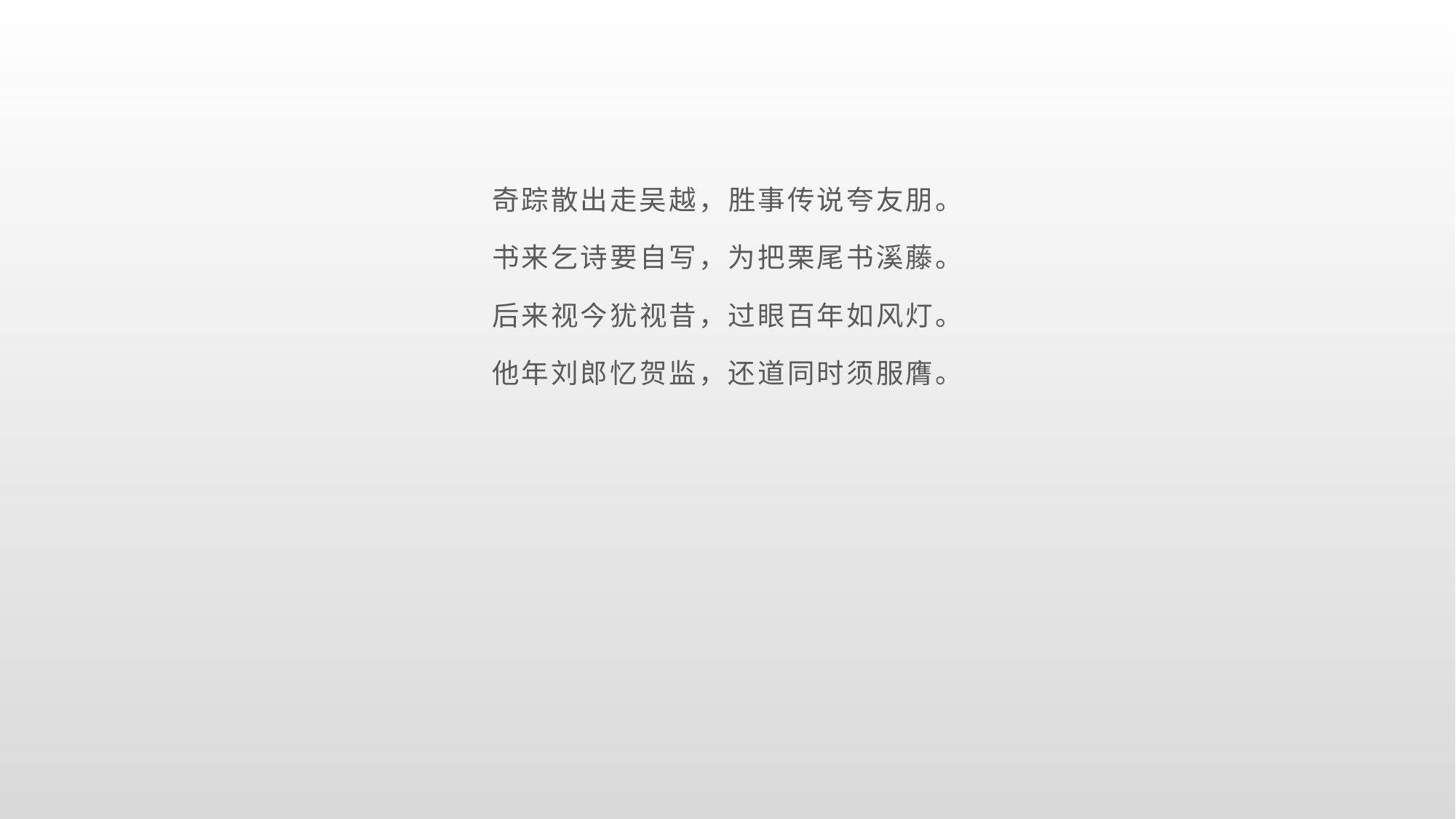

#
奇踪散出走吴越，胜事传说夸友朋。
书来乞诗要自写，为把栗尾书溪藤。
后来视今犹视昔，过眼百年如风灯。
他年刘郎忆贺监，还道同时须服膺。